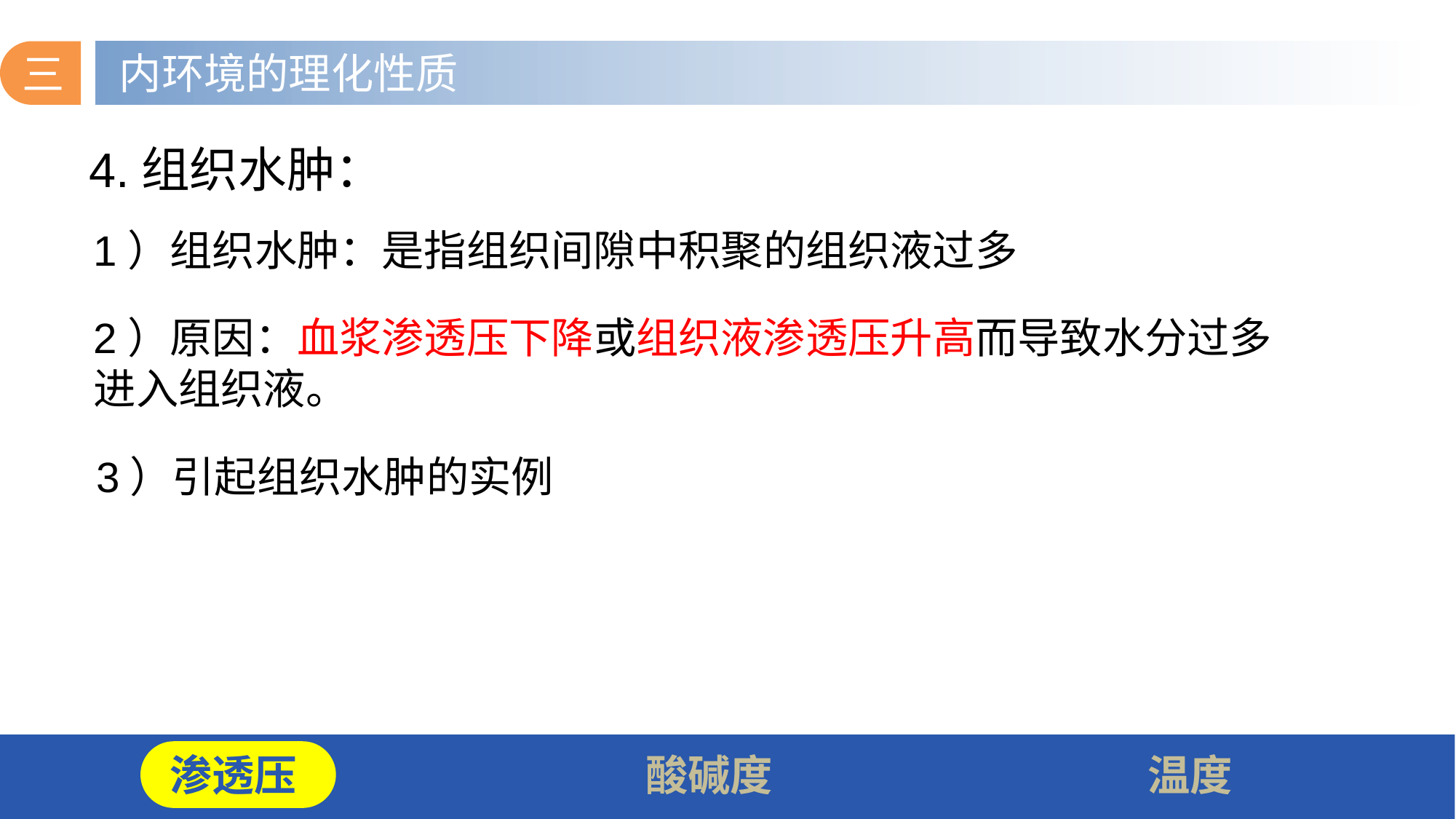

三
内环境的理化性质
4.组织水肿：
1）组织水肿：是指组织间隙中积聚的组织液过多
2）原因：血浆渗透压下降或组织液渗透压升高而导致水分过多进入组织液。
3）引起组织水肿的实例

渗透压
酸碱度
温度